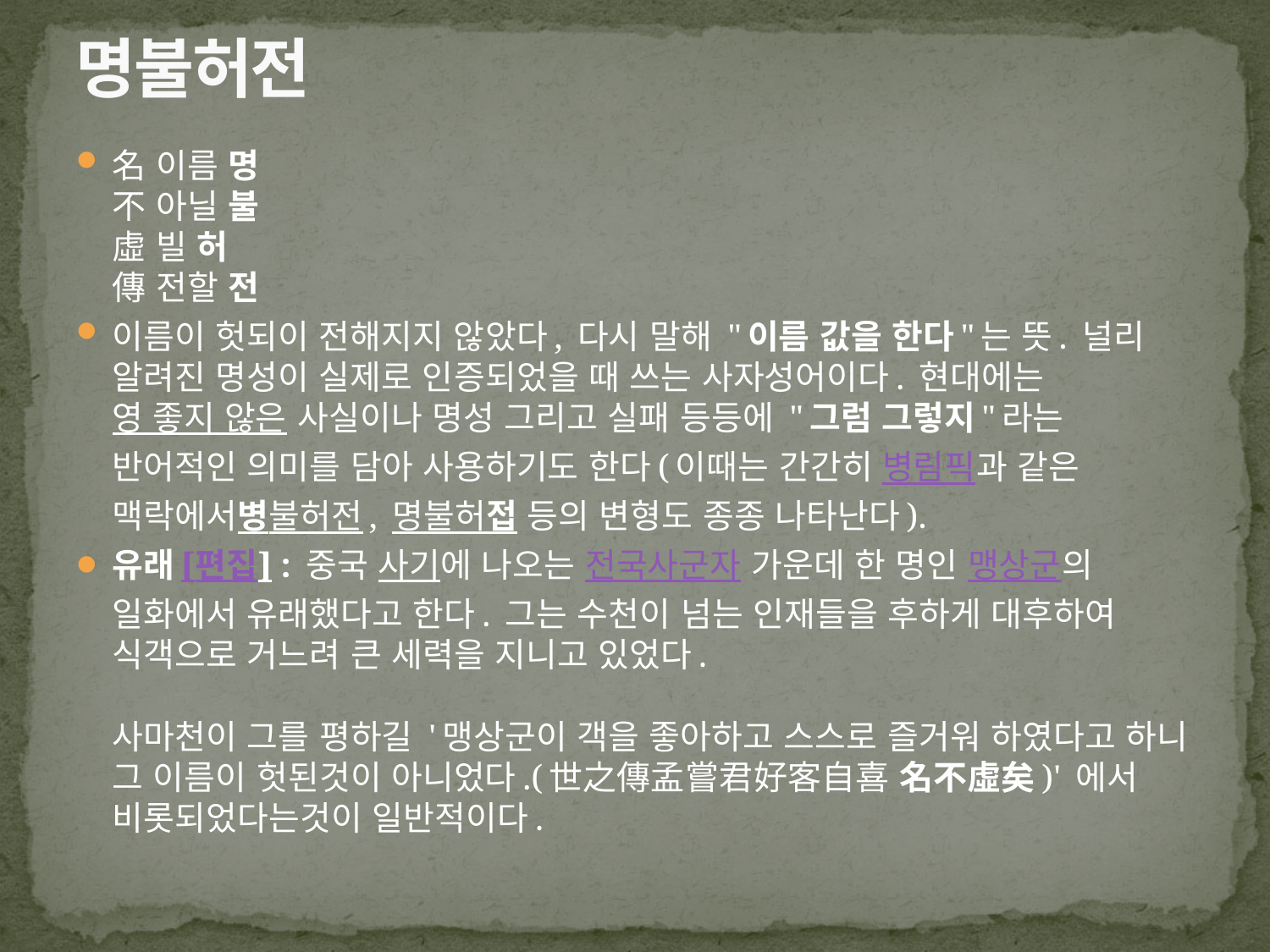

# 명불허전
名 이름 명
不 아닐 불
虛 빌 허
傳 전할 전
이름이 헛되이 전해지지 않았다, 다시 말해 "이름 값을 한다"는 뜻. 널리 알려진 명성이 실제로 인증되었을 때 쓰는 사자성어이다. 현대에는 영 좋지 않은 사실이나 명성 그리고 실패 등등에 "그럼 그렇지"라는 반어적인 의미를 담아 사용하기도 한다(이때는 간간히 병림픽과 같은 맥락에서병불허전, 명불허접 등의 변형도 종종 나타난다).
유래[편집] : 중국 사기에 나오는 전국사군자 가운데 한 명인 맹상군의 일화에서 유래했다고 한다. 그는 수천이 넘는 인재들을 후하게 대후하여 식객으로 거느려 큰 세력을 지니고 있었다.
사마천이 그를 평하길 '맹상군이 객을 좋아하고 스스로 즐거워 하였다고 하니 그 이름이 헛된것이 아니었다.(世之傳孟嘗君好客自喜 名不虛矣)' 에서 비롯되었다는것이 일반적이다.